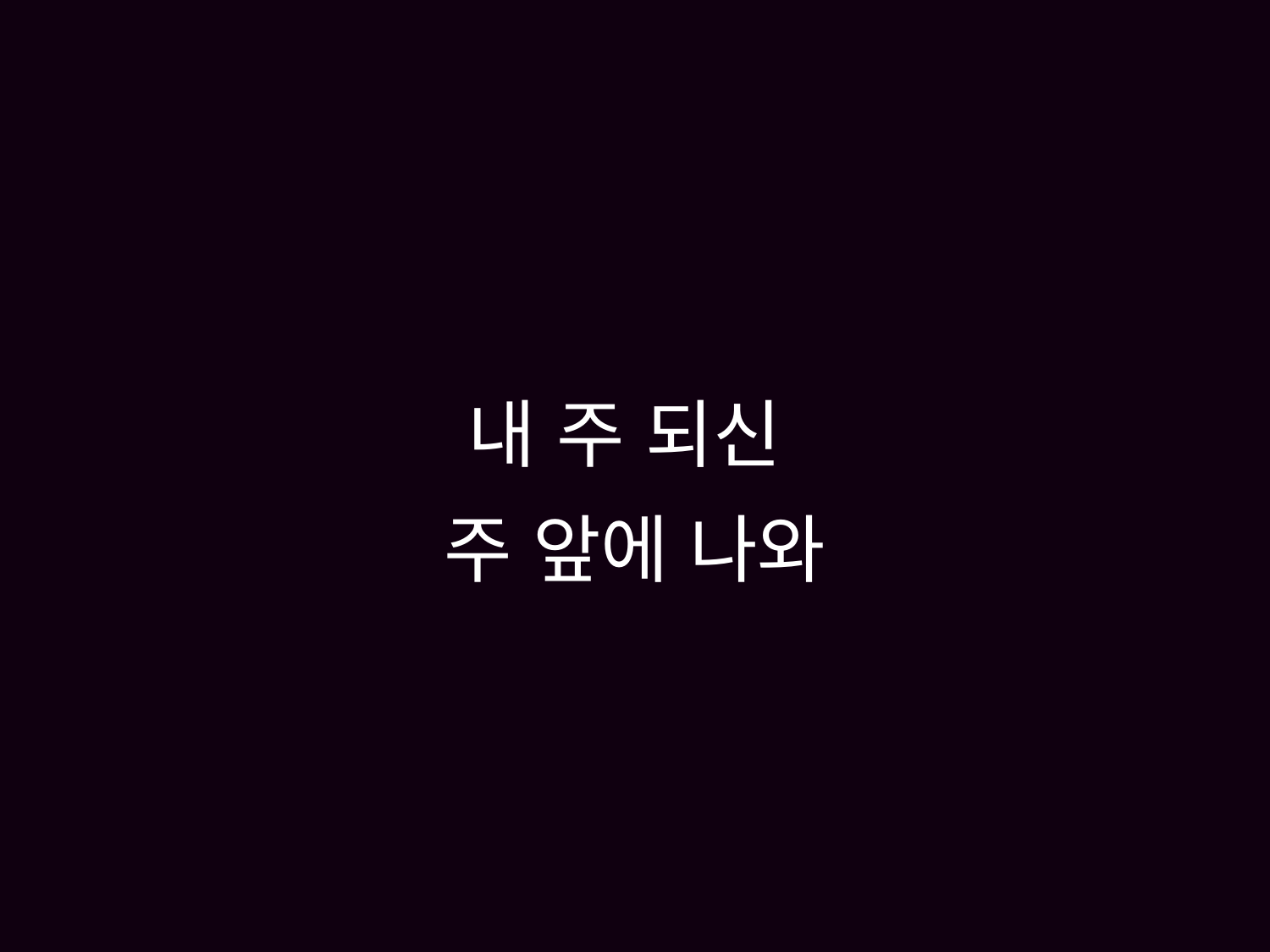

# 내 주 되신 주 앞에 나와